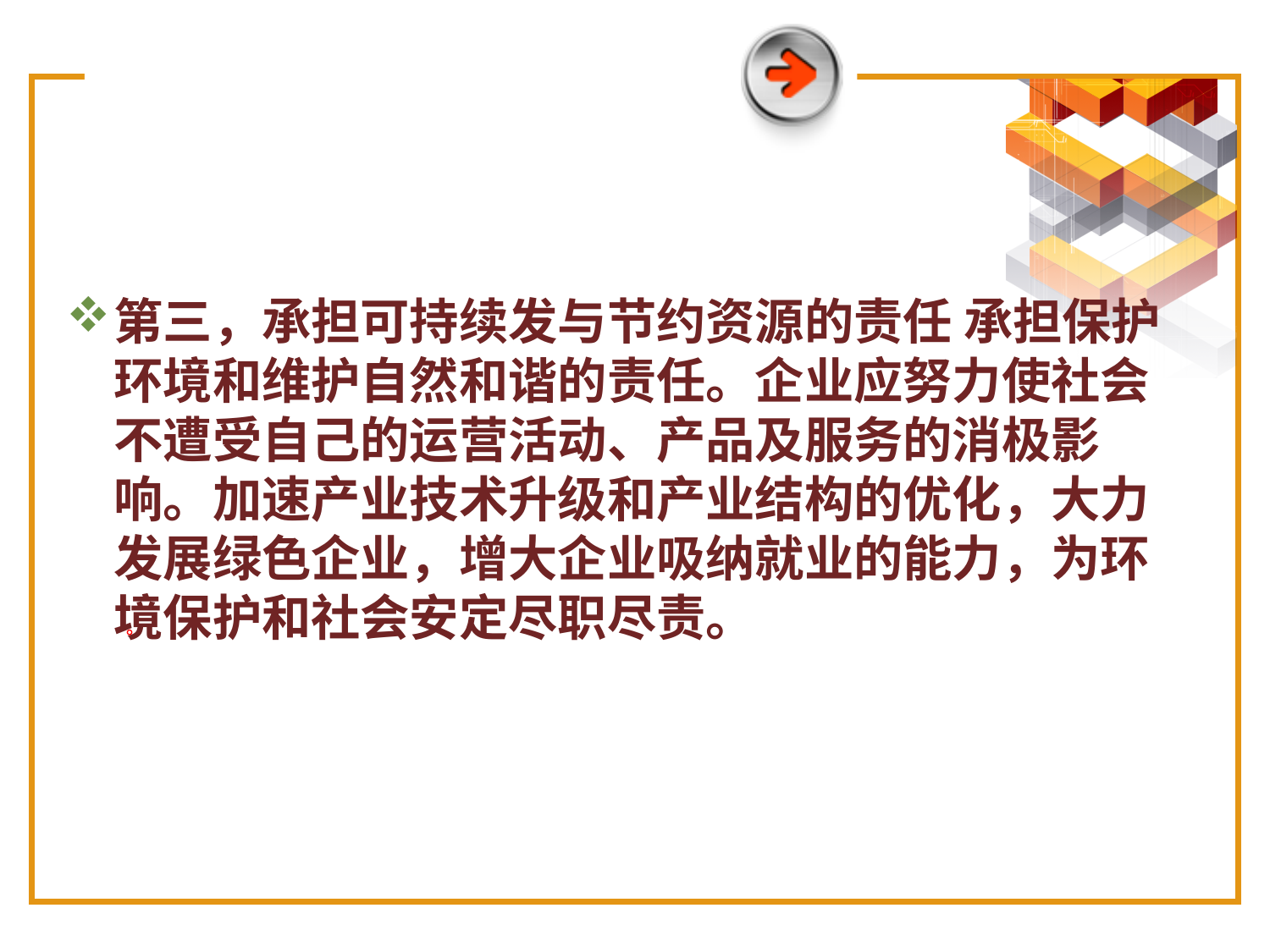

#

第三，承担可持续发与节约资源的责任 承担保护环境和维护自然和谐的责任。企业应努力使社会不遭受自己的运营活动、产品及服务的消极影响。加速产业技术升级和产业结构的优化，大力发展绿色企业，增大企业吸纳就业的能力，为环境保护和社会安定尽职尽责。
。